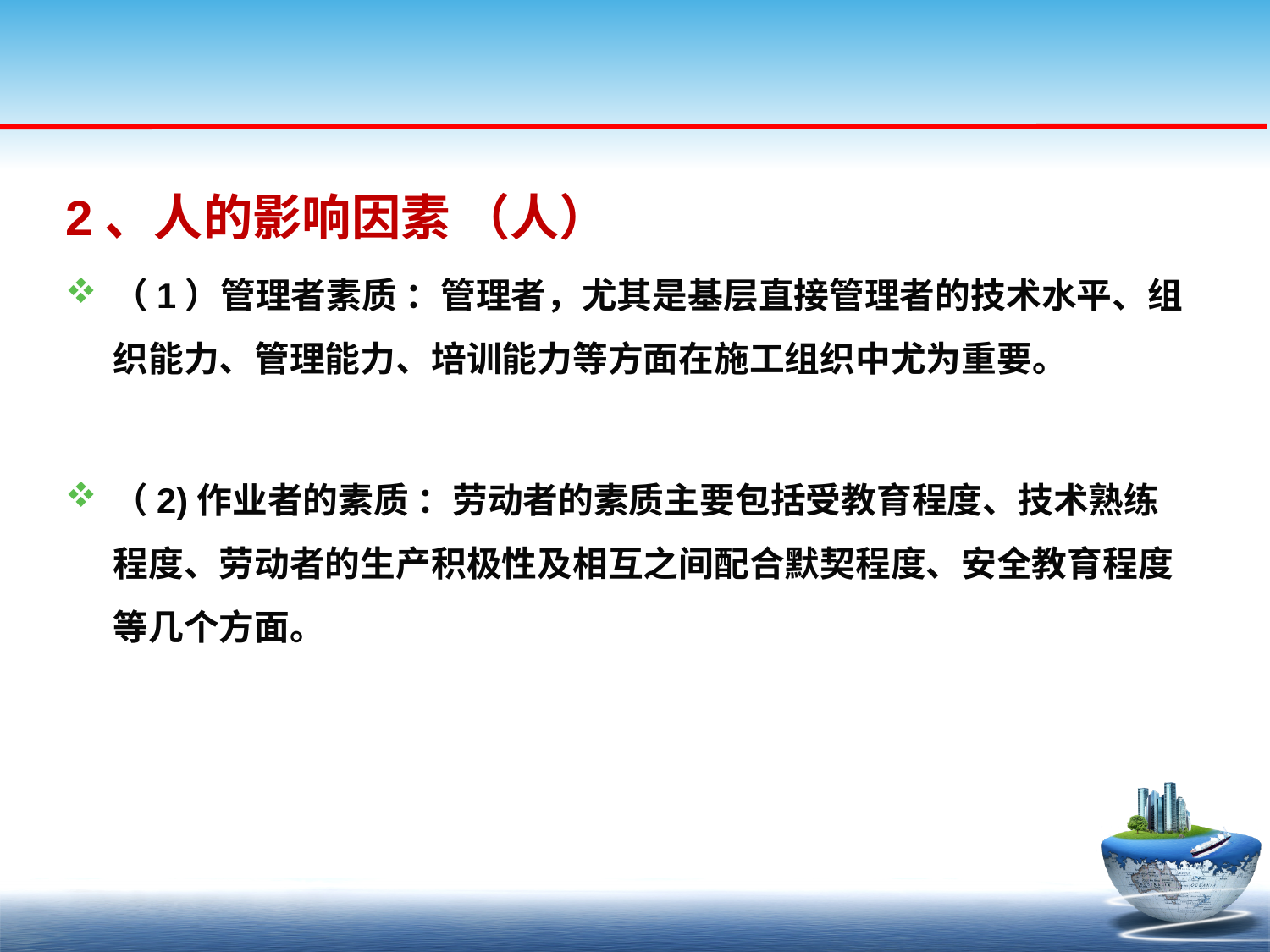

2、人的影响因素 （人）
（1）管理者素质 ：管理者，尤其是基层直接管理者的技术水平、组织能力、管理能力、培训能力等方面在施工组织中尤为重要。

（2)作业者的素质 ：劳动者的素质主要包括受教育程度、技术熟练程度、劳动者的生产积极性及相互之间配合默契程度、安全教育程度等几个方面。